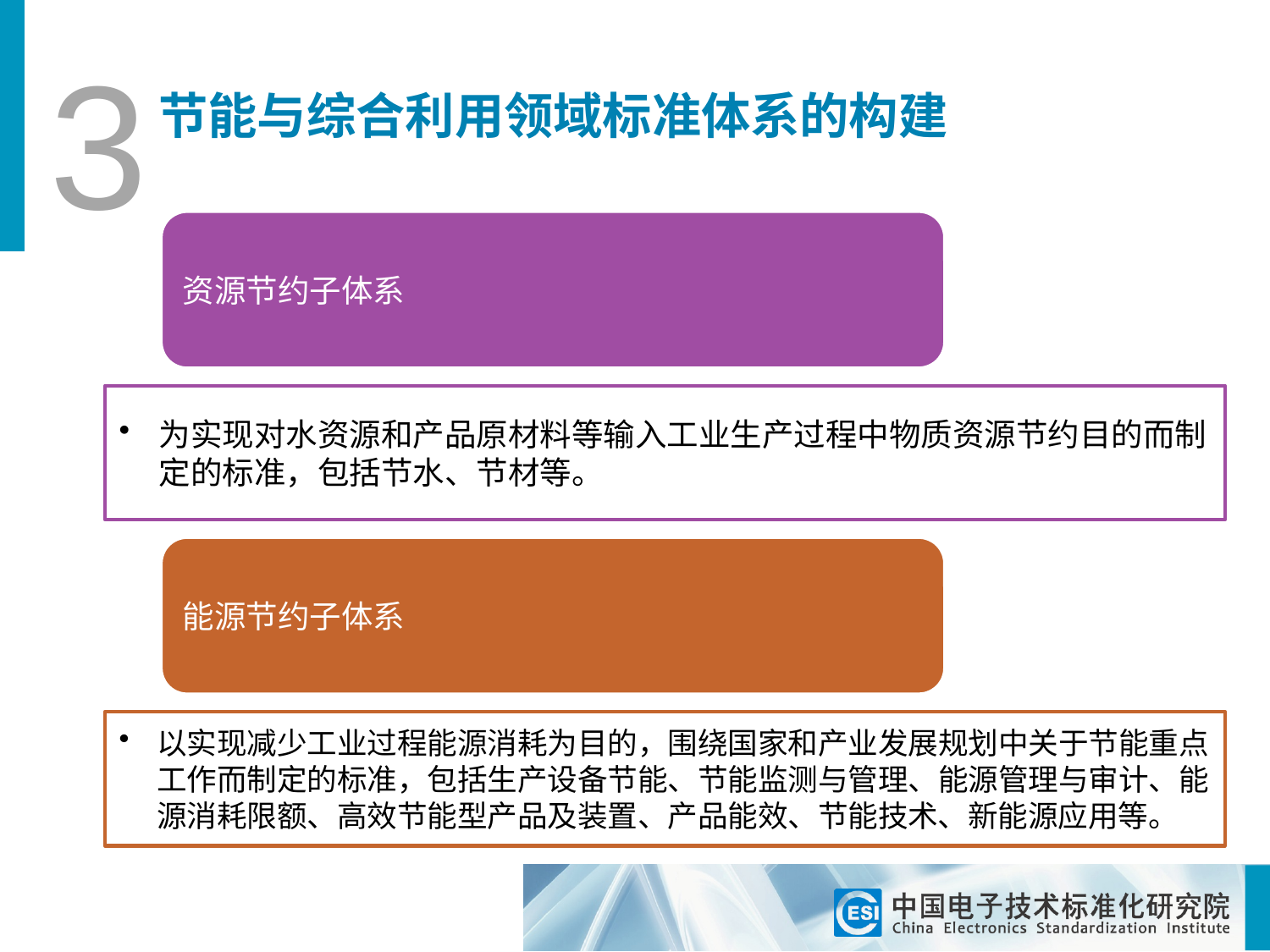

3
节能与综合利用领域标准体系的构建

资源节约子体系
为实现对水资源和产品原材料等输入工业生产过程中物质资源节约目的而制定的标准，包括节水、节材等。
能源节约子体系
以实现减少工业过程能源消耗为目的，围绕国家和产业发展规划中关于节能重点工作而制定的标准，包括生产设备节能、节能监测与管理、能源管理与审计、能源消耗限额、高效节能型产品及装置、产品能效、节能技术、新能源应用等。